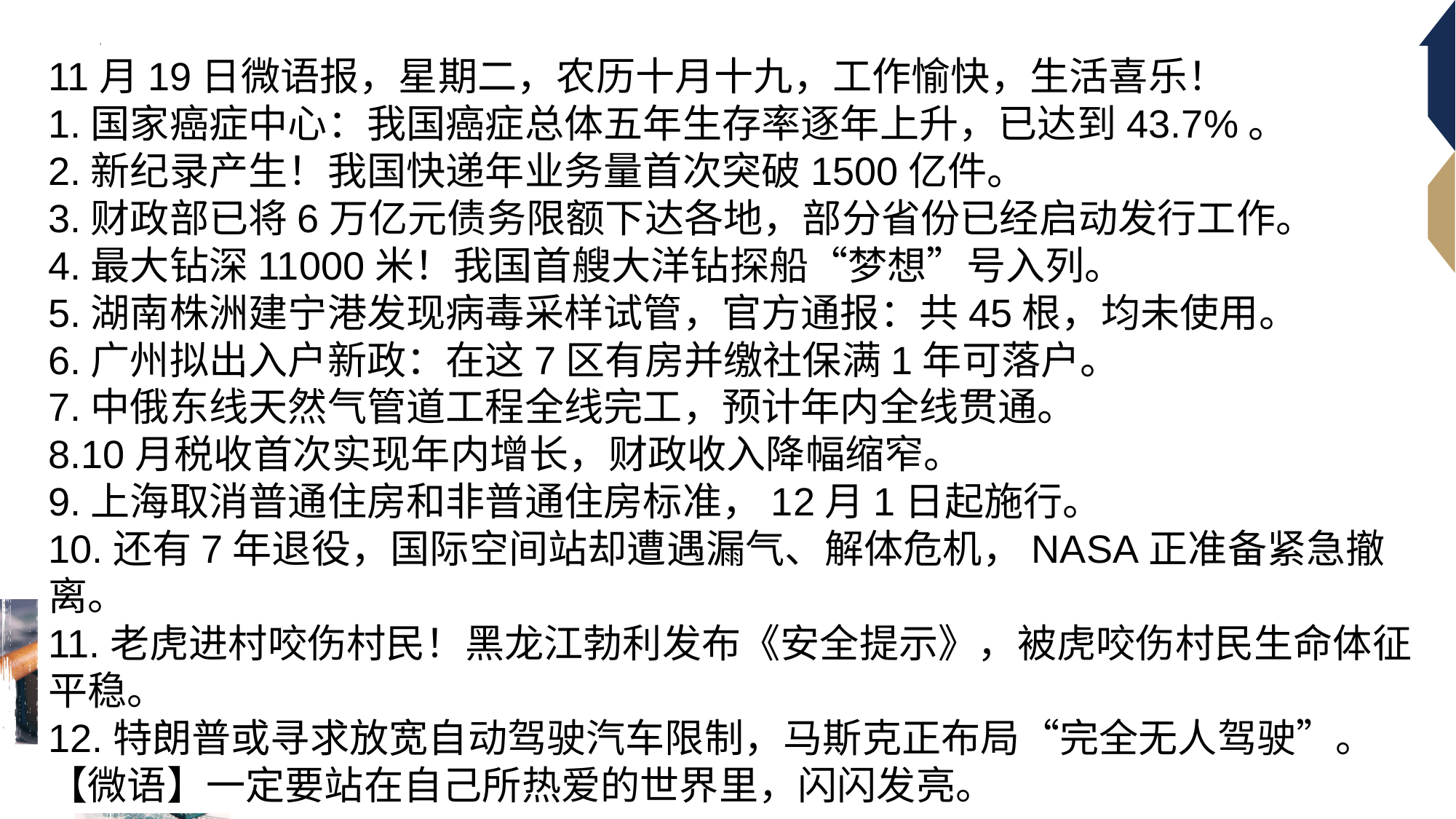

11月19日微语报，星期二，农历十月十九，工作愉快，生活喜乐！
1.国家癌症中心：我国癌症总体五年生存率逐年上升，已达到43.7%。
2.新纪录产生！我国快递年业务量首次突破1500亿件。
3.财政部已将6万亿元债务限额下达各地，部分省份已经启动发行工作。
4.最大钻深11000米！我国首艘大洋钻探船“梦想”号入列。
5.湖南株洲建宁港发现病毒采样试管，官方通报：共45根，均未使用。
6.广州拟出入户新政：在这7区有房并缴社保满1年可落户。
7.中俄东线天然气管道工程全线完工，预计年内全线贯通。
8.10月税收首次实现年内增长，财政收入降幅缩窄。
9.上海取消普通住房和非普通住房标准，12月1日起施行。
10.还有7年退役，国际空间站却遭遇漏气、解体危机，NASA正准备紧急撤离。
11.老虎进村咬伤村民！黑龙江勃利发布《安全提示》，被虎咬伤村民生命体征平稳。
12.特朗普或寻求放宽自动驾驶汽车限制，马斯克正布局“完全无人驾驶”。
【微语】一定要站在自己所热爱的世界里，闪闪发亮。